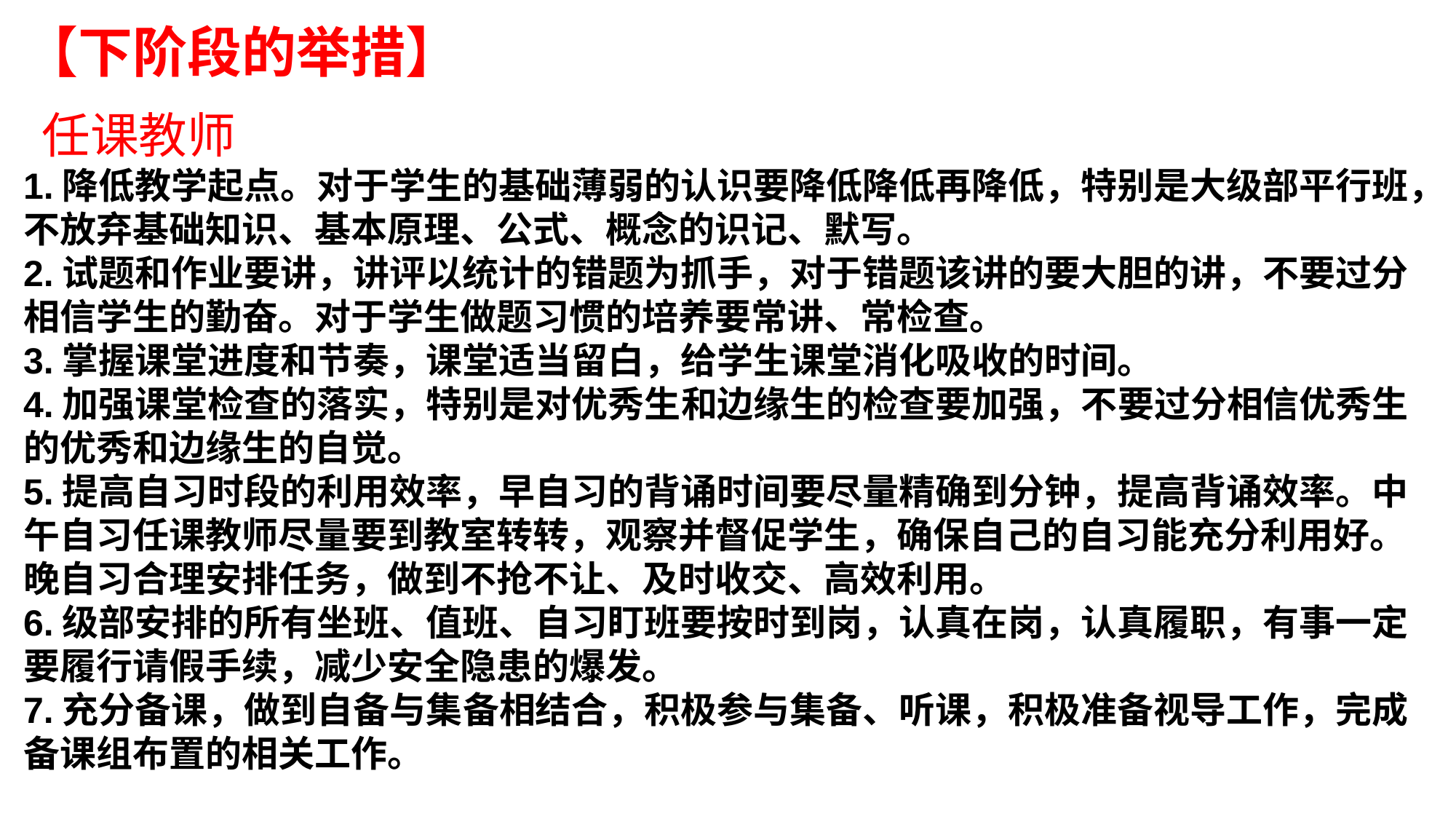

# 【下阶段的举措】
 任课教师
1.降低教学起点。对于学生的基础薄弱的认识要降低降低再降低，特别是大级部平行班，不放弃基础知识、基本原理、公式、概念的识记、默写。
2.试题和作业要讲，讲评以统计的错题为抓手，对于错题该讲的要大胆的讲，不要过分相信学生的勤奋。对于学生做题习惯的培养要常讲、常检查。
3.掌握课堂进度和节奏，课堂适当留白，给学生课堂消化吸收的时间。
4.加强课堂检查的落实，特别是对优秀生和边缘生的检查要加强，不要过分相信优秀生的优秀和边缘生的自觉。
5.提高自习时段的利用效率，早自习的背诵时间要尽量精确到分钟，提高背诵效率。中午自习任课教师尽量要到教室转转，观察并督促学生，确保自己的自习能充分利用好。晚自习合理安排任务，做到不抢不让、及时收交、高效利用。
6.级部安排的所有坐班、值班、自习盯班要按时到岗，认真在岗，认真履职，有事一定要履行请假手续，减少安全隐患的爆发。
7.充分备课，做到自备与集备相结合，积极参与集备、听课，积极准备视导工作，完成备课组布置的相关工作。